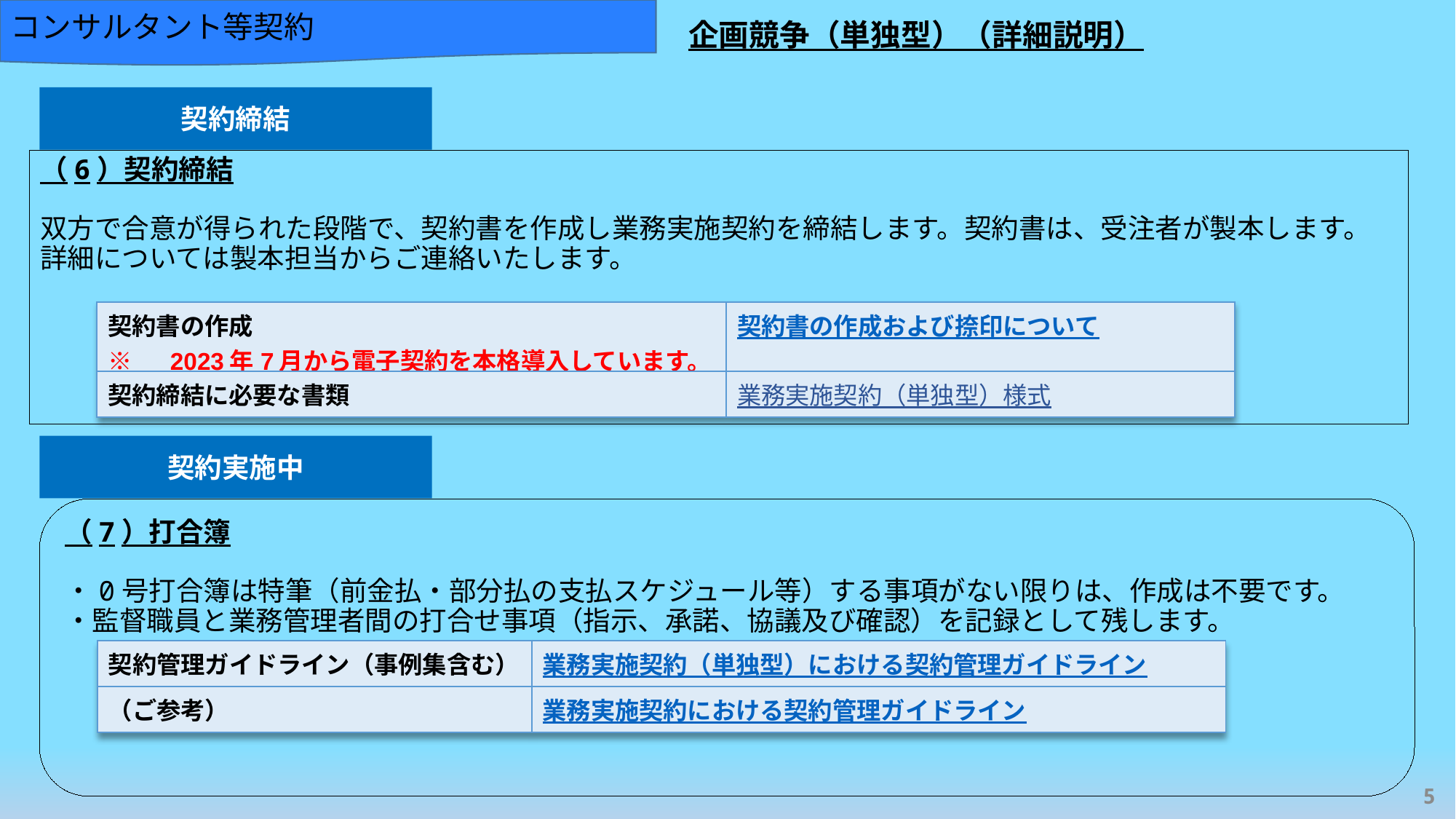

コンサルタント等契約
企画競争（単独型）（詳細説明）
契約締結
# （6）契約締結 双方で合意が得られた段階で、契約書を作成し業務実施契約を締結します。契約書は、受注者が製本します。詳細については製本担当からご連絡いたします。
| 契約書の作成 ※　2023年7月から電子契約を本格導入しています。 | 契約書の作成および捺印について |
| --- | --- |
| 契約締結に必要な書類 | 業務実施契約（単独型）様式 |
契約実施中
（7）打合簿
・0号打合簿は特筆（前金払・部分払の支払スケジュール等）する事項がない限りは、作成は不要です。
・監督職員と業務管理者間の打合せ事項（指示、承諾、協議及び確認）を記録として残します。

| 契約管理ガイドライン（事例集含む） | 業務実施契約（単独型）における契約管理ガイドライン |
| --- | --- |
| （ご参考） | 業務実施契約における契約管理ガイドライン |
5